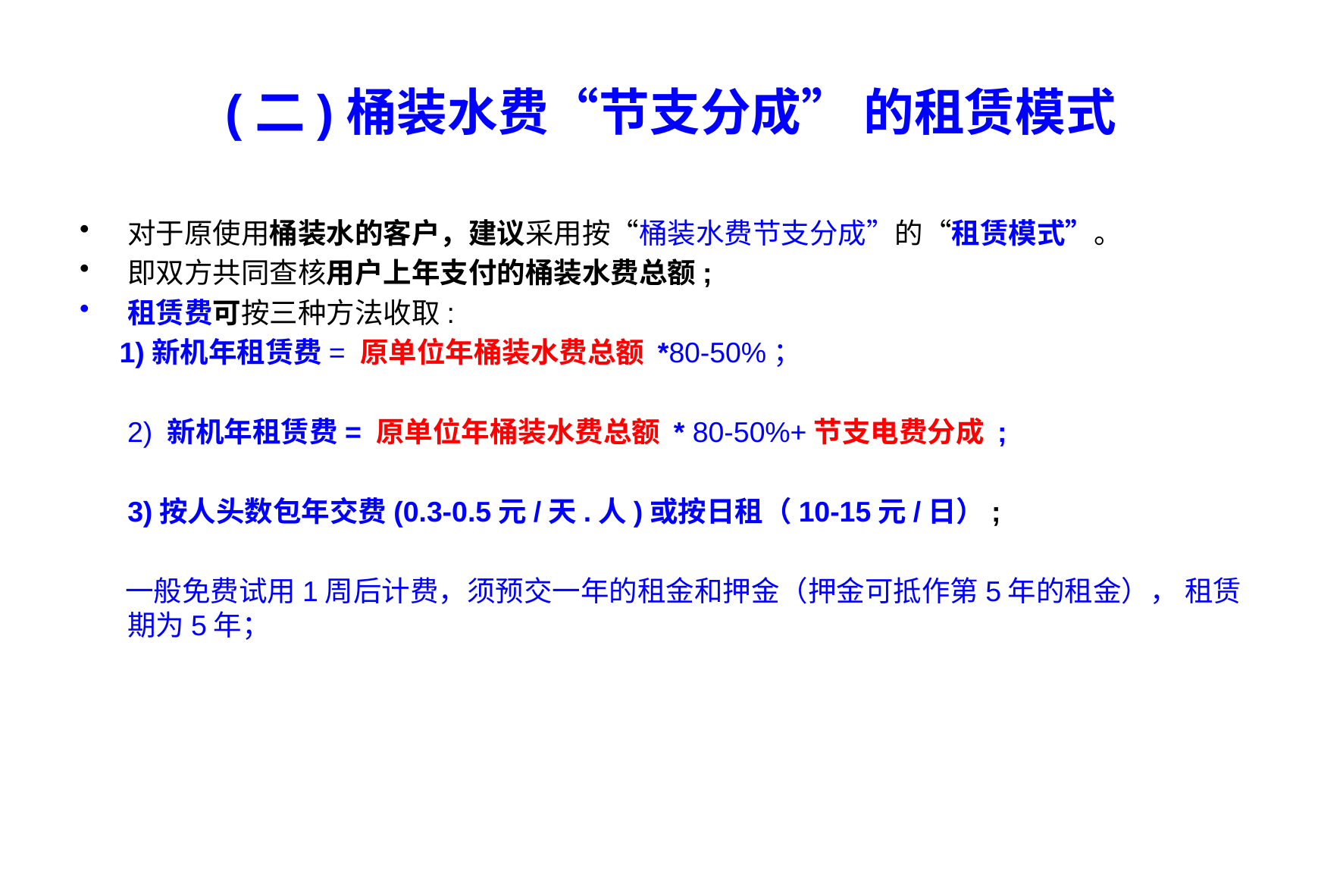

学习班小结
       本期价值营销学习班通过对话，使大家对同一问题的认识获得了不同视角的思考。
       现在我对价值营销涉及的几个问题小结如下：
一、要把旧机升级作为“价值营销”的市场突破口！
      当前净水行业增长放缓，这意味着未来增量市场竞争将日趋激烈。
       因此我们抢先抓存量市场中旧机的升级换代（如旧开水器、饮水台、桶装水升级） ，这有利我们生存和差异化发展！
       另一方面旧机升级后带来的用户对新旧对比的体验将有利支持我们打造口碑，这对后续创牌十分有益！
       因此我们要牢牢抓住“旧机升级”这个市场突破口！

二、租赁模式是行之有效的“价值营销”模式！
       宏观产能过剩必然导致激烈的价格竞争；
      然“免费升级、节支分成”的租赁模式，不仅可以帮助我们有效地避开产品的价格竞争；而且通过“节支分成”更能彰现我们产品为用户创造的价值。
        即租赁模式是我们发挥产品价值优势的一个好载体！目前“免费升级、节支分成”的租赁模式在
# (二)桶装水费“节支分成” 的租赁模式
对于原使用桶装水的客户，建议采用按“桶装水费节支分成”的“租赁模式”。
即双方共同查核用户上年支付的桶装水费总额;
租赁费可按三种方法收取:
     1)新机年租赁费= 原单位年桶装水费总额 *80-50%；

      2) 新机年租赁费= 原单位年桶装水费总额 * 80-50%+节支电费分成 ;

      3)按人头数包年交费(0.3-0.5元/天.人)或按日租（10-15元/日）;

      一般免费试用1周后计费，须预交一年的租金和押金（押金可抵作第5年的租金）， 租赁期为5年；